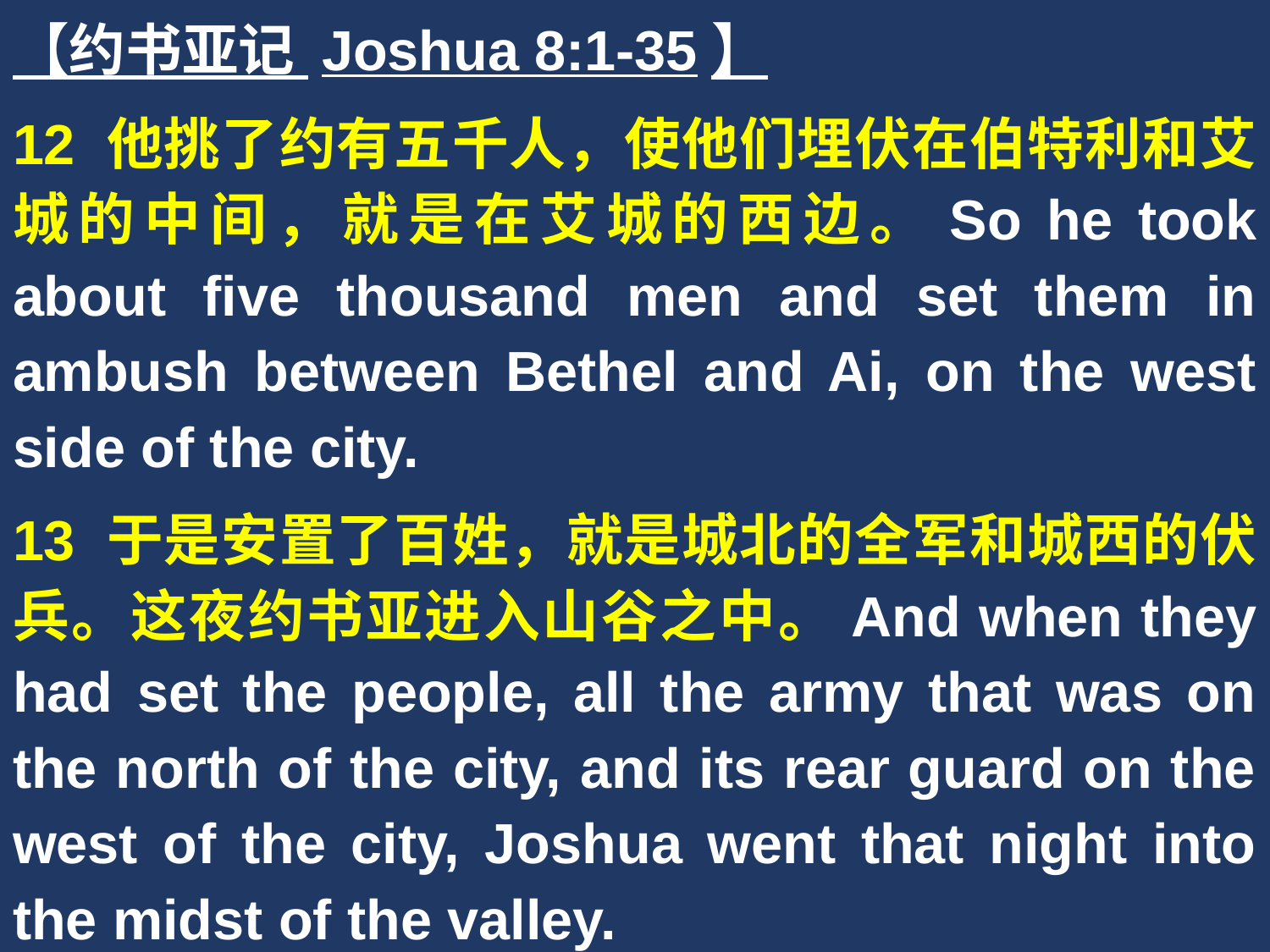

【约书亚记 Joshua 8:1-35】
12 他挑了约有五千人，使他们埋伏在伯特利和艾城的中间，就是在艾城的西边。So he took about five thousand men and set them in ambush between Bethel and Ai, on the west side of the city.
13 于是安置了百姓，就是城北的全军和城西的伏兵。这夜约书亚进入山谷之中。And when they had set the people, all the army that was on the north of the city, and its rear guard on the west of the city, Joshua went that night into the midst of the valley.